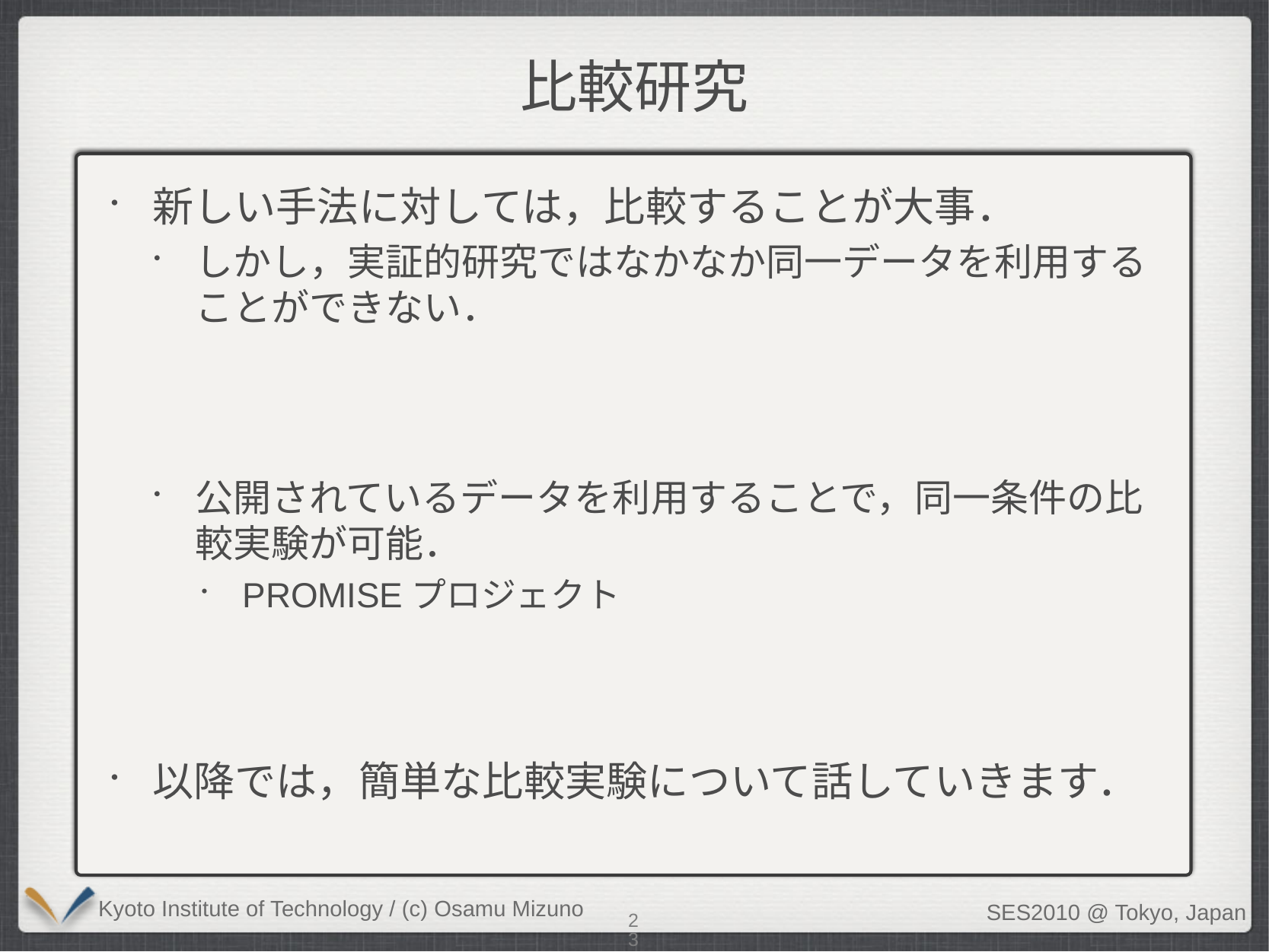

# 比較研究
新しい手法に対しては，比較することが大事．
しかし，実証的研究ではなかなか同一データを利用することができない．

公開されているデータを利用することで，同一条件の比較実験が可能．
PROMISEプロジェクト

以降では，簡単な比較実験について話していきます．

23